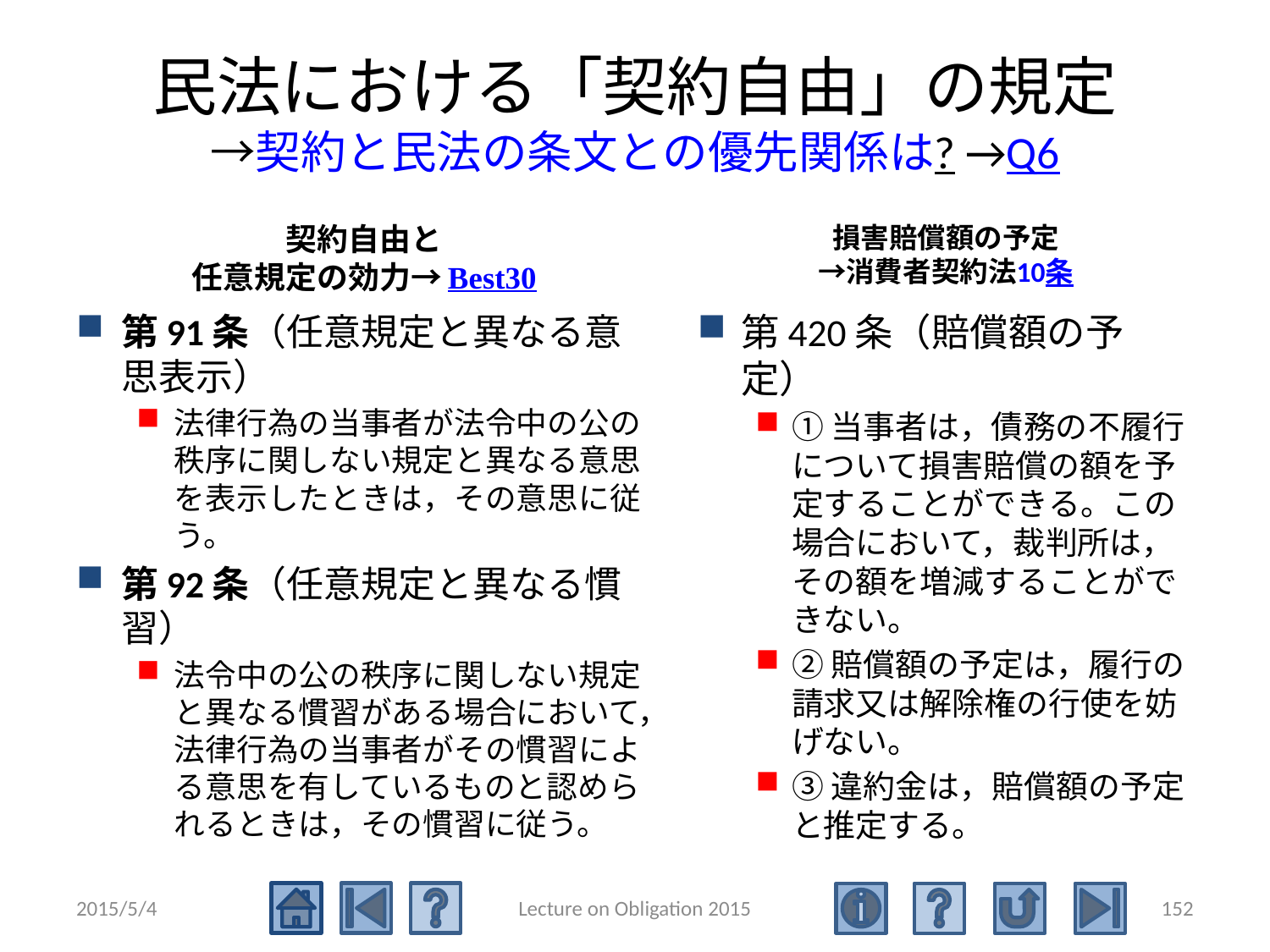

# 民法における「契約自由」の規定 →契約と民法の条文との優先関係は? →Q6
契約自由と
任意規定の効力→Best30
損害賠償額の予定
→消費者契約法10条
第91条（任意規定と異なる意思表示）
法律行為の当事者が法令中の公の秩序に関しない規定と異なる意思を表示したときは，その意思に従う。
第92条（任意規定と異なる慣習）
法令中の公の秩序に関しない規定と異なる慣習がある場合において，法律行為の当事者がその慣習による意思を有しているものと認められるときは，その慣習に従う。
第420条（賠償額の予定）
①当事者は，債務の不履行について損害賠償の額を予定することができる。この場合において，裁判所は，その額を増減することができない。
②賠償額の予定は，履行の請求又は解除権の行使を妨げない。
③違約金は，賠償額の予定と推定する。
2015/5/4
Lecture on Obligation 2015
152